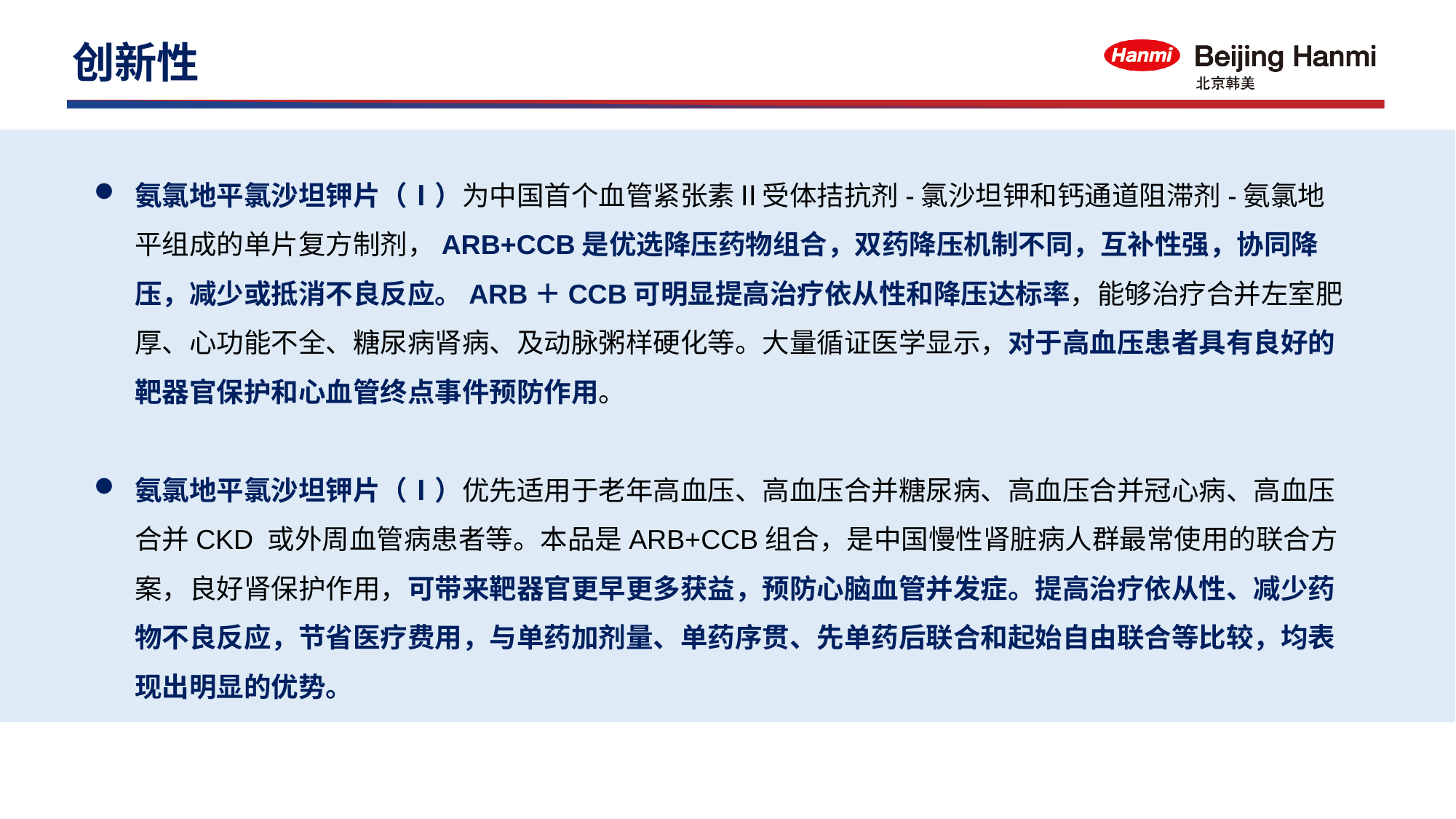

创新性

氨氯地平氯沙坦钾片（Ⅰ）为中国首个血管紧张素Ⅱ受体拮抗剂-氯沙坦钾和钙通道阻滞剂-氨氯地平组成的单片复方制剂，ARB+CCB是优选降压药物组合，双药降压机制不同，互补性强，协同降压，减少或抵消不良反应。ARB＋CCB可明显提高治疗依从性和降压达标率，能够治疗合并左室肥厚、心功能不全、糖尿病肾病、及动脉粥样硬化等。大量循证医学显示，对于高血压患者具有良好的靶器官保护和心血管终点事件预防作用。

氨氯地平氯沙坦钾片（Ⅰ）优先适用于老年高血压、高血压合并糖尿病、高血压合并冠心病、高血压合并CKD 或外周血管病患者等。本品是ARB+CCB组合，是中国慢性肾脏病人群最常使用的联合方案，良好肾保护作用，可带来靶器官更早更多获益，预防心脑血管并发症。提高治疗依从性、减少药物不良反应，节省医疗费用，与单药加剂量、单药序贯、先单药后联合和起始自由联合等比较，均表现出明显的优势。